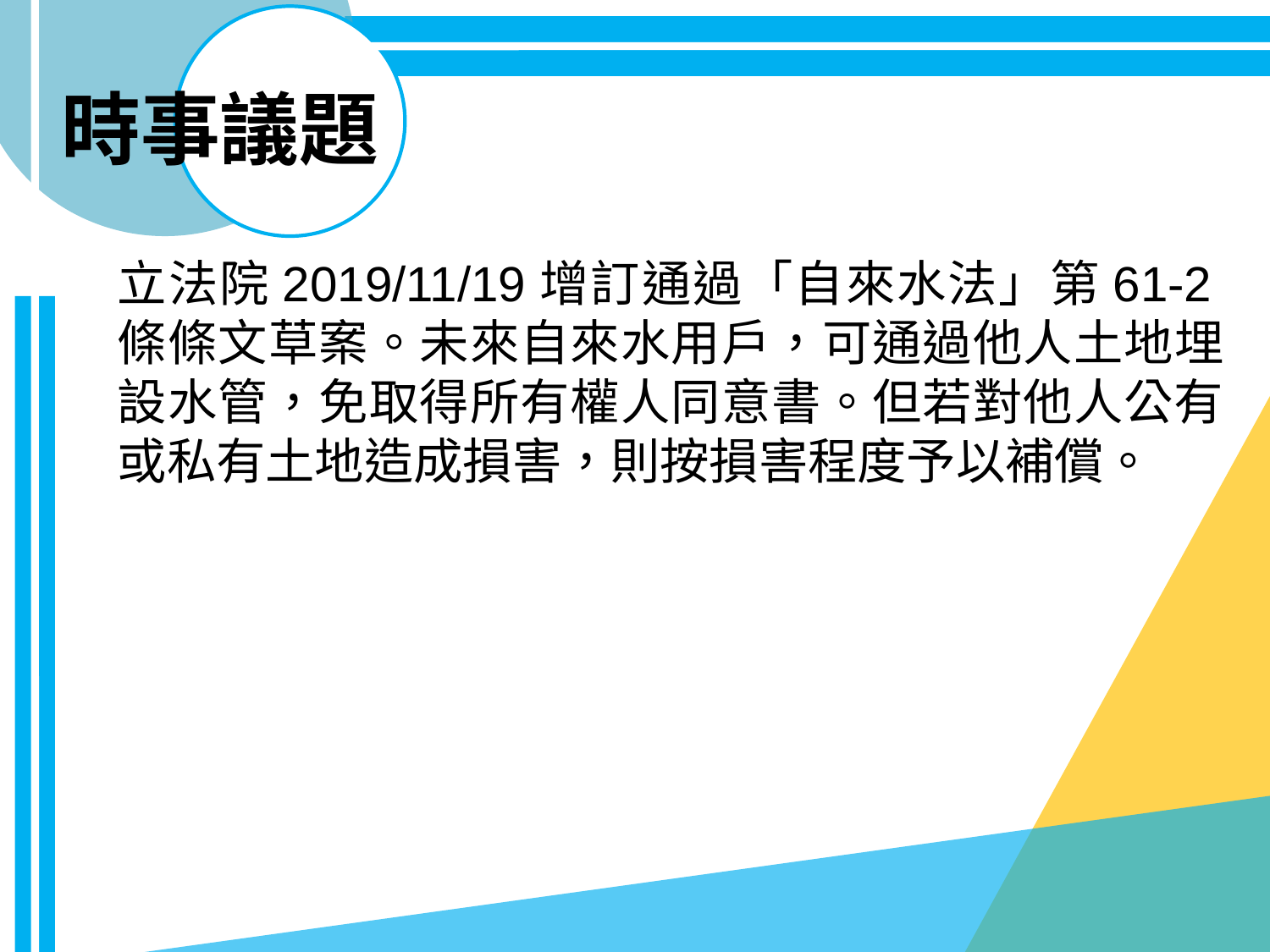

# 時事議題
立法院2019/11/19增訂通過「自來水法」第61-2條條文草案。未來自來水用戶，可通過他人土地埋設水管，免取得所有權人同意書。但若對他人公有或私有土地造成損害，則按損害程度予以補償。